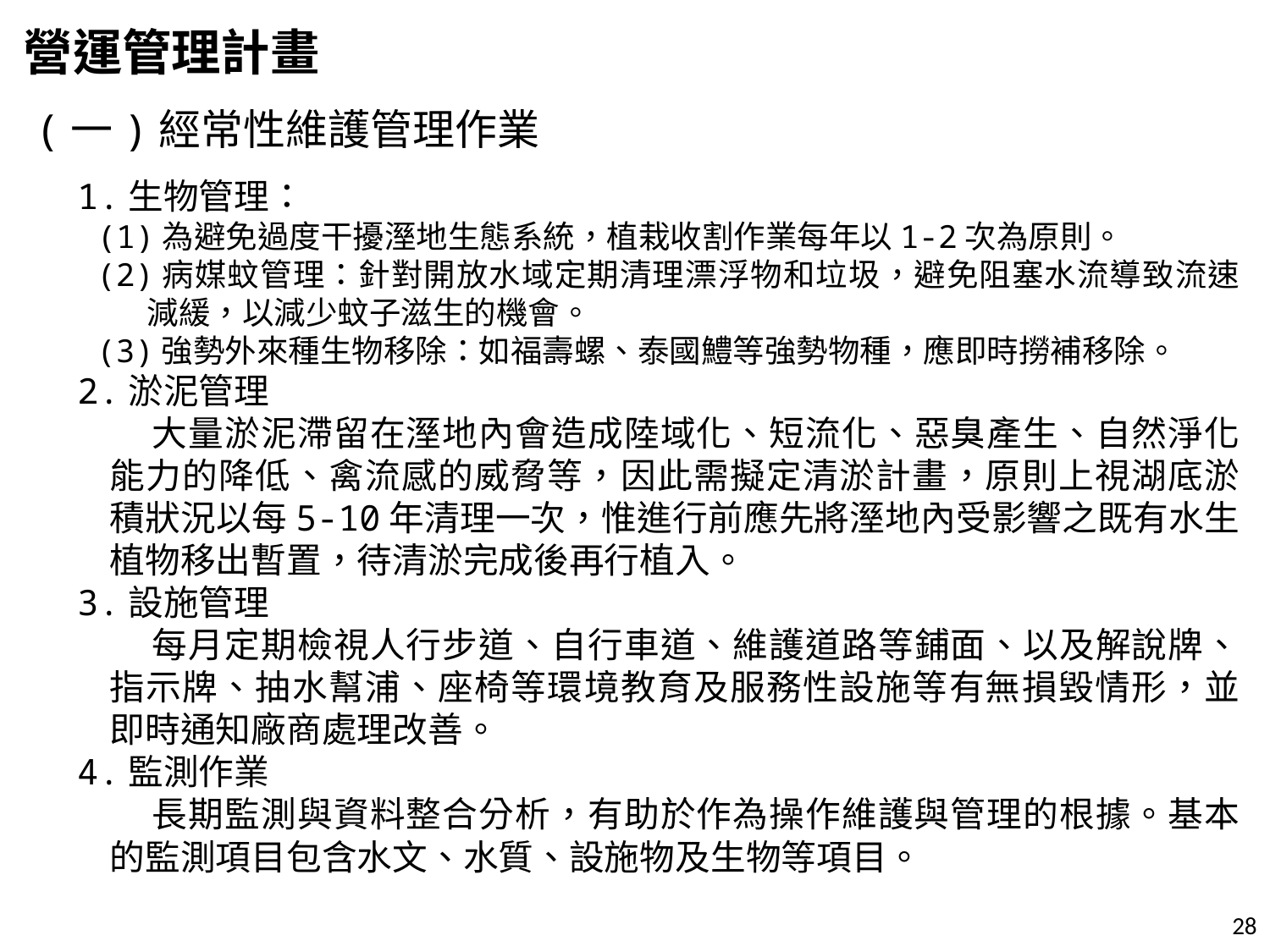

# 營運管理計畫
(一)經常性維護管理作業
1.生物管理：
(1)為避免過度干擾溼地生態系統，植栽收割作業每年以1-2次為原則。
(2)病媒蚊管理：針對開放水域定期清理漂浮物和垃圾，避免阻塞水流導致流速減緩，以減少蚊子滋生的機會。
(3)強勢外來種生物移除：如福壽螺、泰國鱧等強勢物種，應即時撈補移除。
2.淤泥管理
大量淤泥滯留在溼地內會造成陸域化、短流化、惡臭產生、自然淨化能力的降低、禽流感的威脅等，因此需擬定清淤計畫，原則上視湖底淤積狀況以每5-10年清理一次，惟進行前應先將溼地內受影響之既有水生植物移出暫置，待清淤完成後再行植入。
3.設施管理
每月定期檢視人行步道、自行車道、維護道路等鋪面、以及解說牌、指示牌、抽水幫浦、座椅等環境教育及服務性設施等有無損毀情形，並即時通知廠商處理改善。
4.監測作業
長期監測與資料整合分析，有助於作為操作維護與管理的根據。基本的監測項目包含水文、水質、設施物及生物等項目。
28